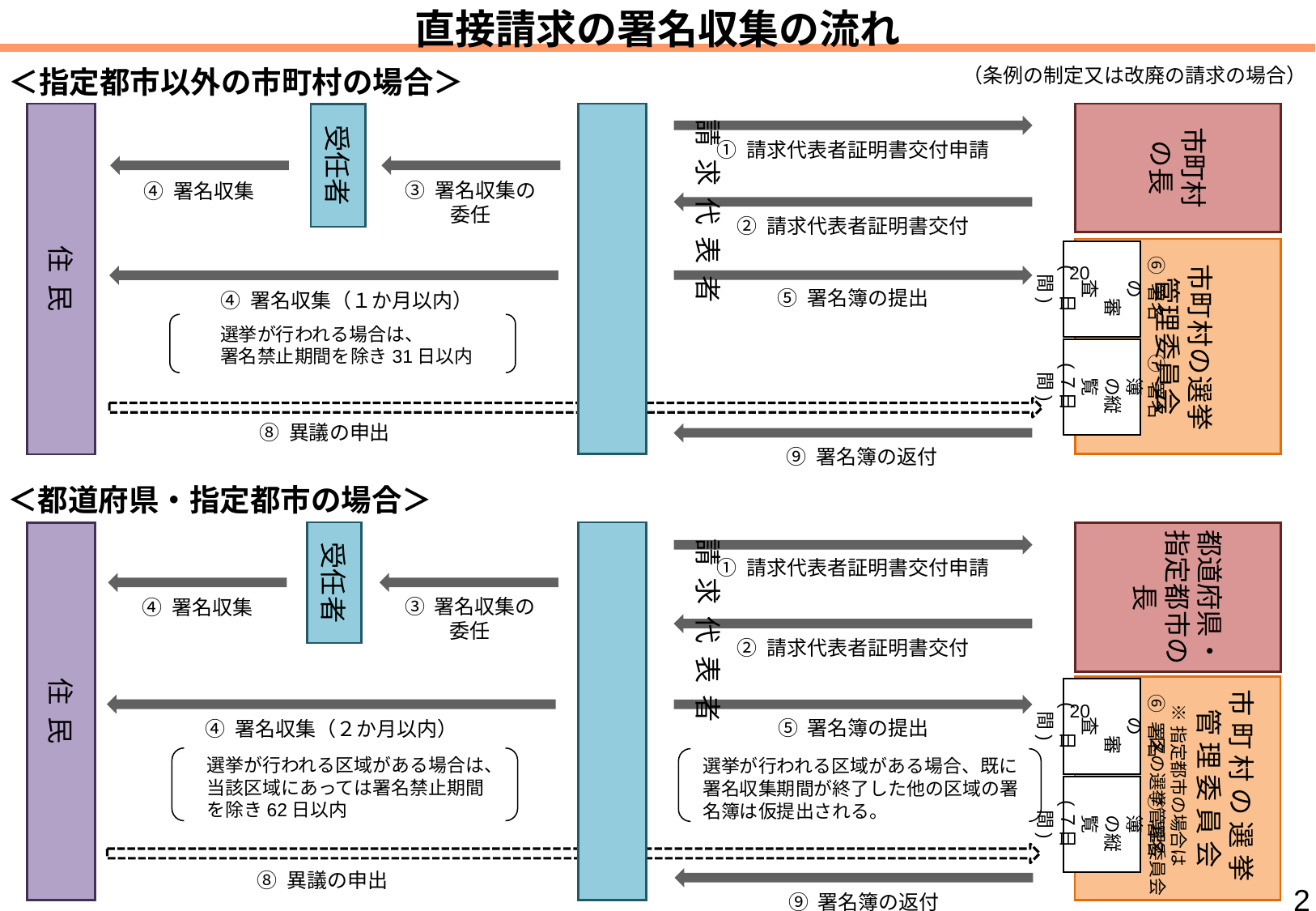

直接請求の署名収集の流れ
（条例の制定又は改廃の請求の場合）
＜指定都市以外の市町村の場合＞
住  民
請  求  代  表  者
市町村の長
受任者

① 請求代表者証明書交付申請

③ 署名収集の
委任
④ 署名収集

② 請求代表者証明書交付
市 町 村 の 選 挙 管 理 委 員 会

⑥ 署名の
　　審査
(　日間)
20

⑤ 署名簿の提出
④ 署名収集（１か月以内）

選挙が行われる場合は、
署名禁止期間を除き31日以内
⑦ 署名簿
　の縦覧
(７日間)

⑧ 異議の申出

⑨ 署名簿の返付
＜都道府県・指定都市の場合＞
受任者
請  求  代  表  者
住  民
都道府県・指定都市の長

① 請求代表者証明書交付申請

③ 署名収集の
委任
④ 署名収集

② 請求代表者証明書交付
市 町 村 の 選 挙
管 理 委 員 会

⑥ 署名の
　　審査
(　日間)
20
※指定都市の場合は
   　区の選挙管理委員会

⑤ 署名簿の提出
④ 署名収集（２か月以内）
選挙が行われる区域がある場合は、
当該区域にあっては署名禁止期間
を除き62日以内

選挙が行われる区域がある場合、既に署名収集期間が終了した他の区域の署名簿は仮提出される。
⑦ 署名簿
　の縦覧
(７日間)

⑧ 異議の申出

2
⑨ 署名簿の返付